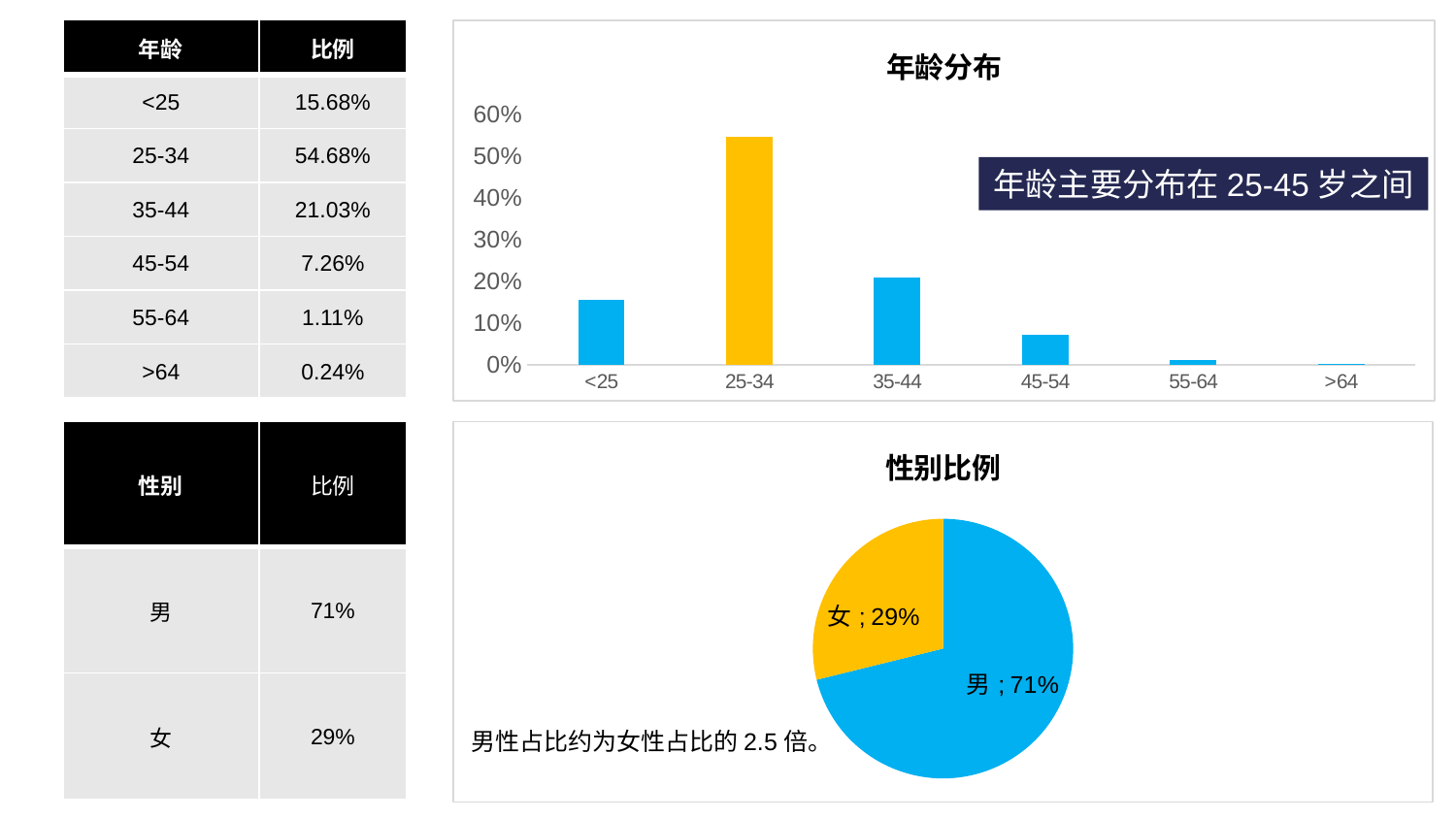

| 年龄 | 比例 |
| --- | --- |
| <25 | 15.68% |
| 25-34 | 54.68% |
| 35-44 | 21.03% |
| 45-54 | 7.26% |
| 55-64 | 1.11% |
| >64 | 0.24% |

### Chart: 年龄分布

| Category |  |
|---|---|
| <25 | 0.156798245614035 |
| 25-34 | 0.546783625730994 |
| 35-44 | 0.210343567251462 |
| 45-54 | 0.0725511695906433 |
| 55-64 | 0.0111476608187134 |
| >64 | 0.00237573099415205 |
年龄主要分布在25-45岁之间
| 性别 | 比例 |
| --- | --- |
| 男 | 71% |
| 女 | 29% |

### Chart: 性别比例

| Category |  |
|---|---|
| 男 | 0.711399541904035 |
| 女 | 0.288600458095965 |
男性占比约为女性占比的2.5倍。